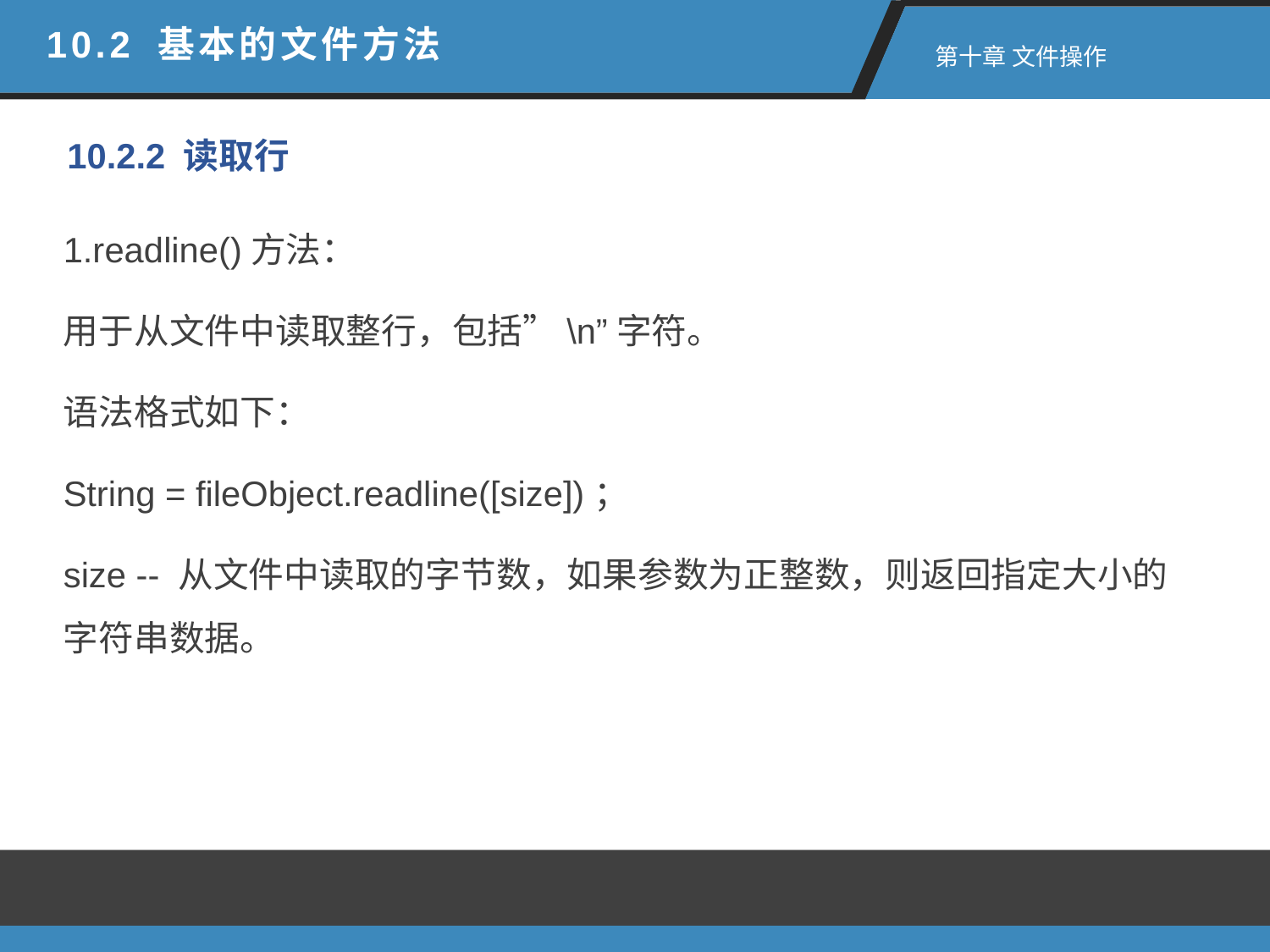

10.2 基本的文件方法
  第十章 文件操作
10.2.2 读取行
1.readline()方法：
用于从文件中读取整行，包括”\n”字符。
语法格式如下：
String = fileObject.readline([size])；
size -- 从文件中读取的字节数，如果参数为正整数，则返回指定大小的字符串数据。